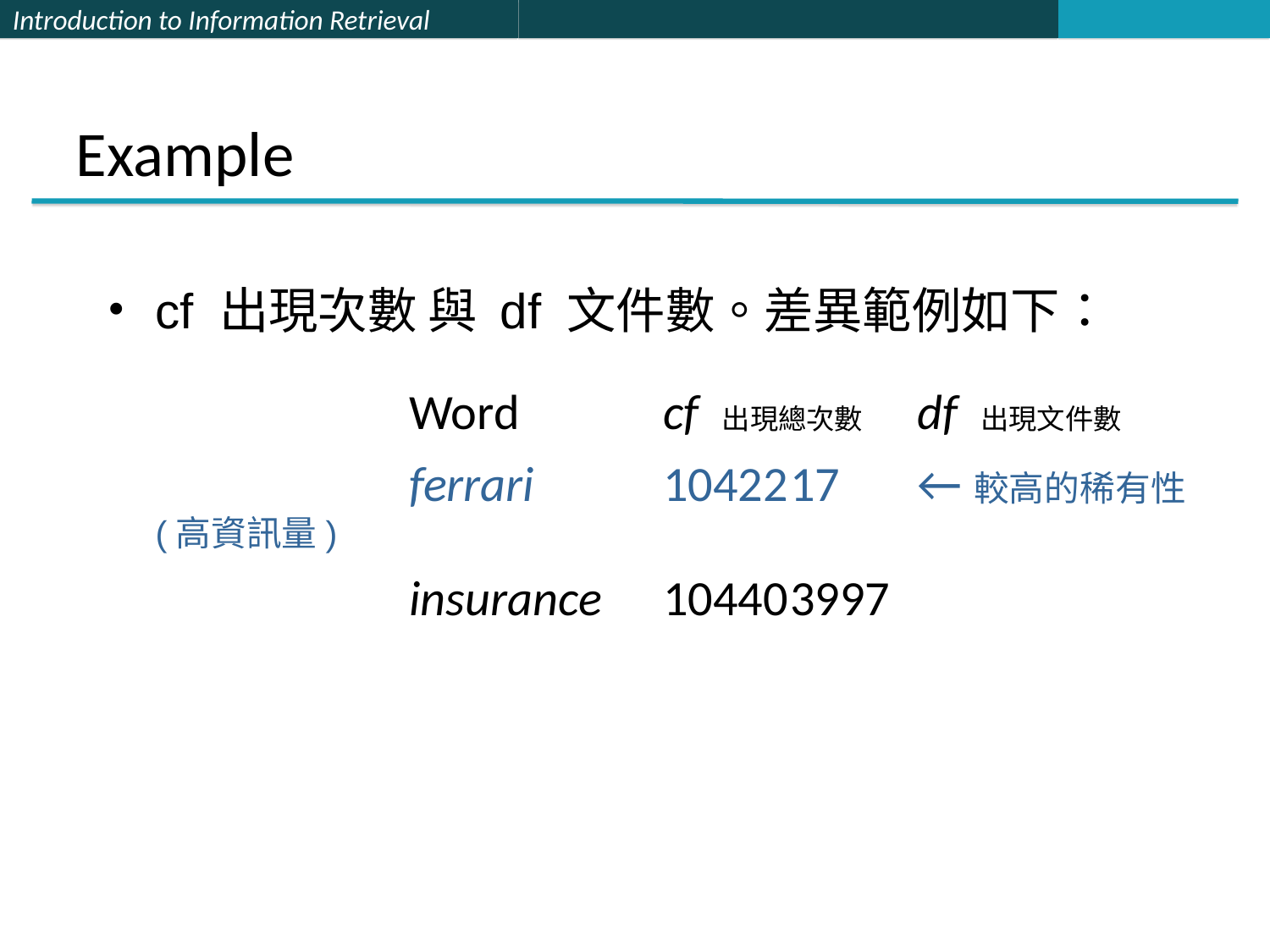

# Example
cf 出現次數 與 df 文件數。差異範例如下：
			Word		cf 出現總次數	df 出現文件數
			ferrari		10422	17	←較高的稀有性 (高資訊量)
			insurance	10440	3997